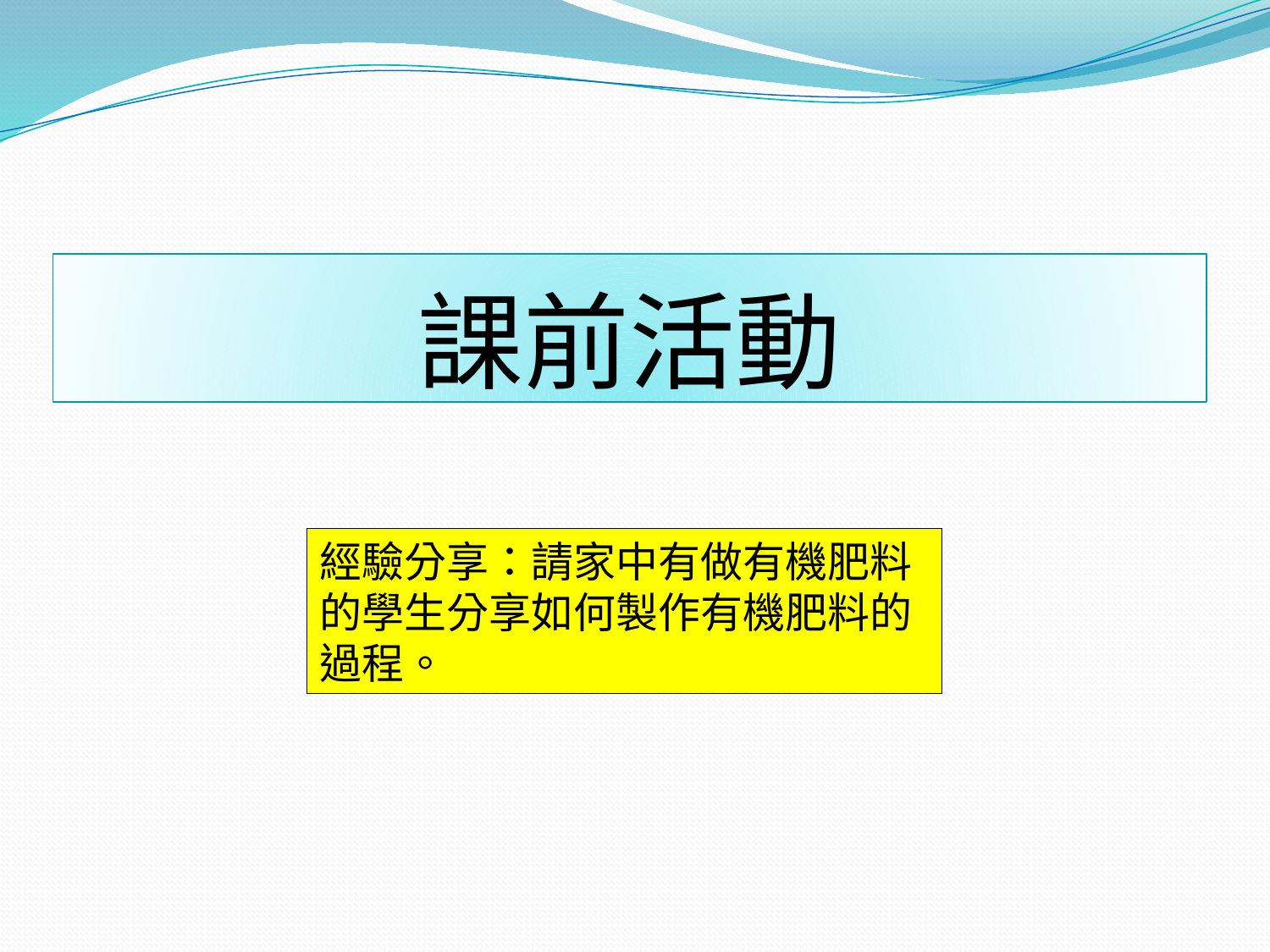

# 課前活動
經驗分享：請家中有做有機肥料的學生分享如何製作有機肥料的過程。